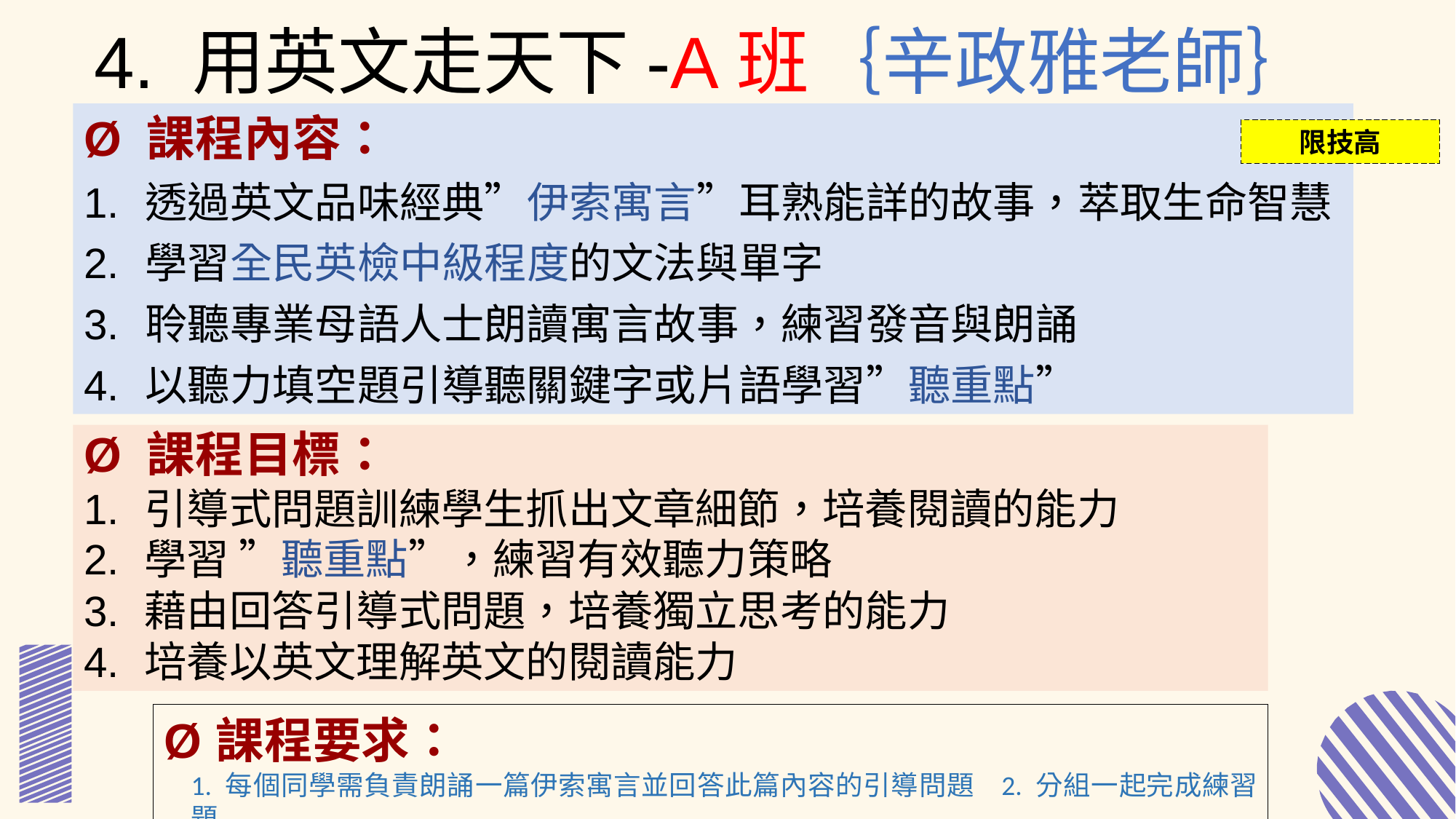

4. 用英文走天下-A班｛辛政雅老師｝
Ø 課程內容：
透過英文品味經典”伊索寓言”耳熟能詳的故事，萃取生命智慧
學習全民英檢中級程度的文法與單字
聆聽專業母語人士朗讀寓言故事，練習發音與朗誦
以聽力填空題引導聽關鍵字或片語學習”聽重點”

限技高
Ø 課程目標：
 引導式問題訓練學生抓出文章細節，培養閱讀的能力
 學習 ”聽重點”，練習有效聽力策略
 藉由回答引導式問題，培養獨立思考的能力
 培養以英文理解英文的閱讀能力
Ø 課程要求：
1. 每個同學需負責朗誦一篇伊索寓言並回答此篇內容的引導問題   2. 分組一起完成練習題